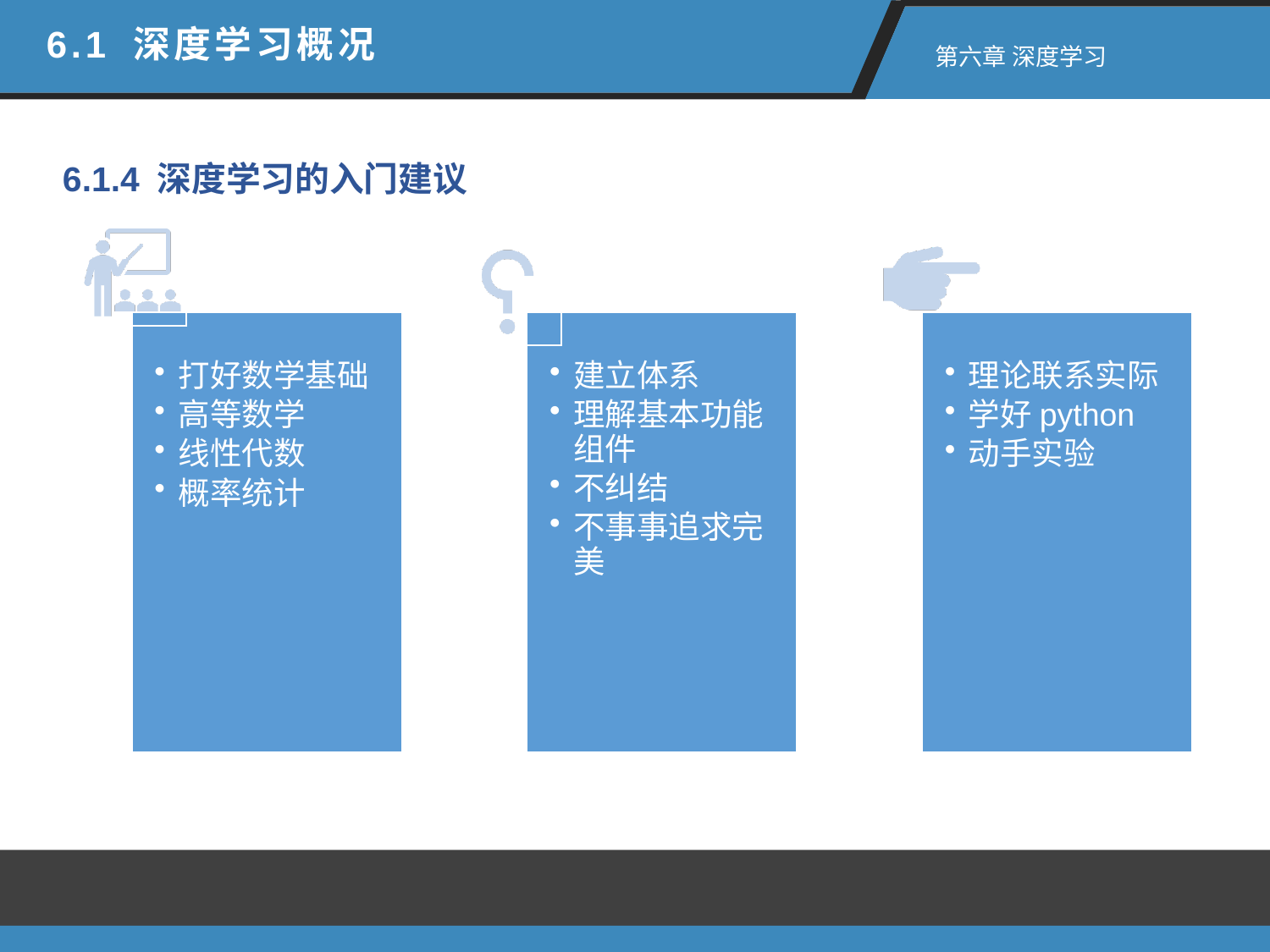

6.1 深度学习概况
  第六章 深度学习
6.1.4 深度学习的入门建议

打好数学基础
高等数学
线性代数
概率统计

建立体系
理解基本功能组件
不纠结
不事事追求完美

理论联系实际
学好python
动手实验